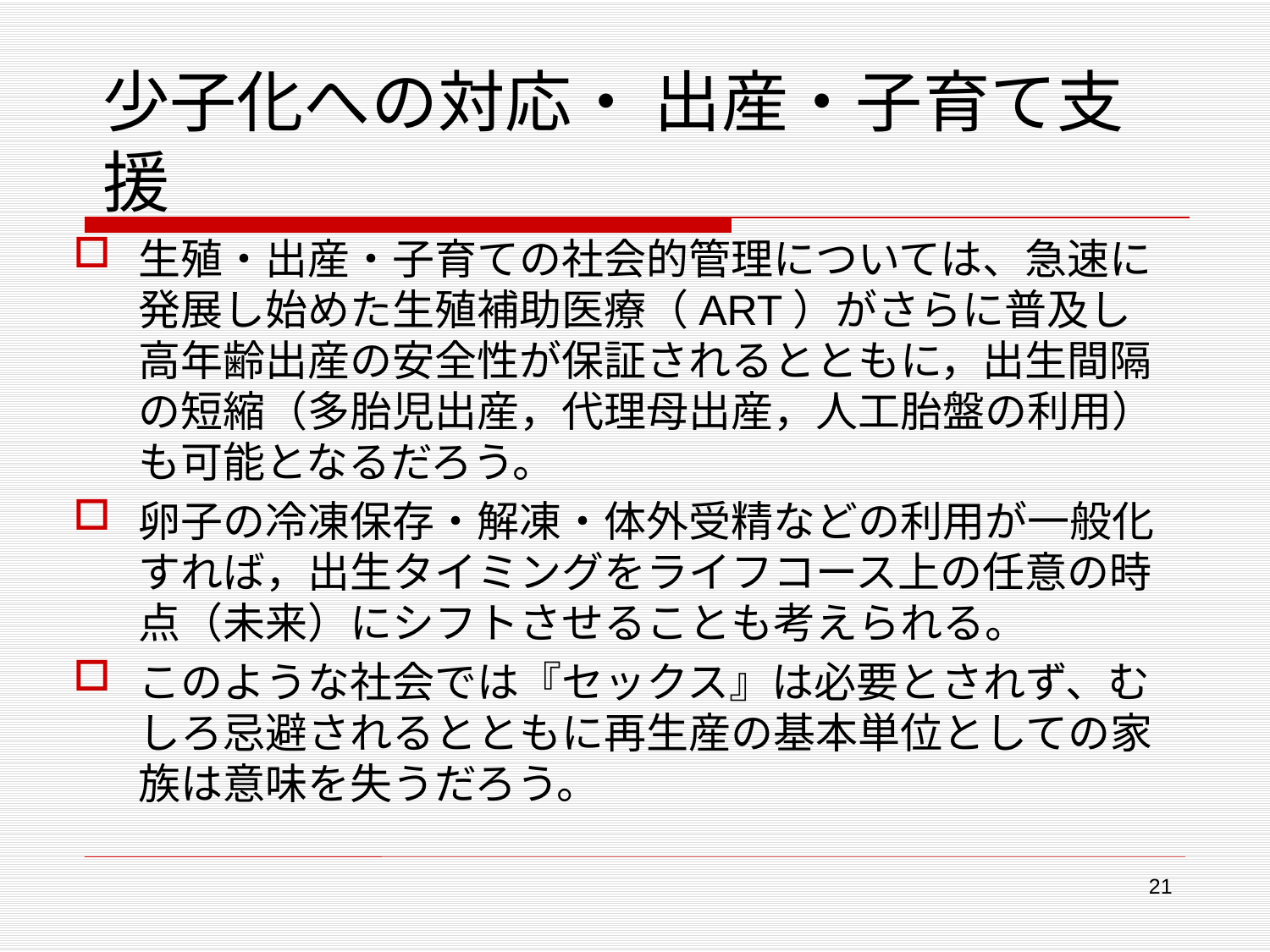

# 少子化への対応・ 出産・子育て支援
生殖・出産・子育ての社会的管理については、急速に発展し始めた生殖補助医療（ART）がさらに普及し高年齢出産の安全性が保証されるとともに，出生間隔の短縮（多胎児出産，代理母出産，人工胎盤の利用）も可能となるだろう。
卵子の冷凍保存・解凍・体外受精などの利用が一般化すれば，出生タイミングをライフコース上の任意の時点（未来）にシフトさせることも考えられる。
このような社会では『セックス』は必要とされず、むしろ忌避されるとともに再生産の基本単位としての家族は意味を失うだろう。
21